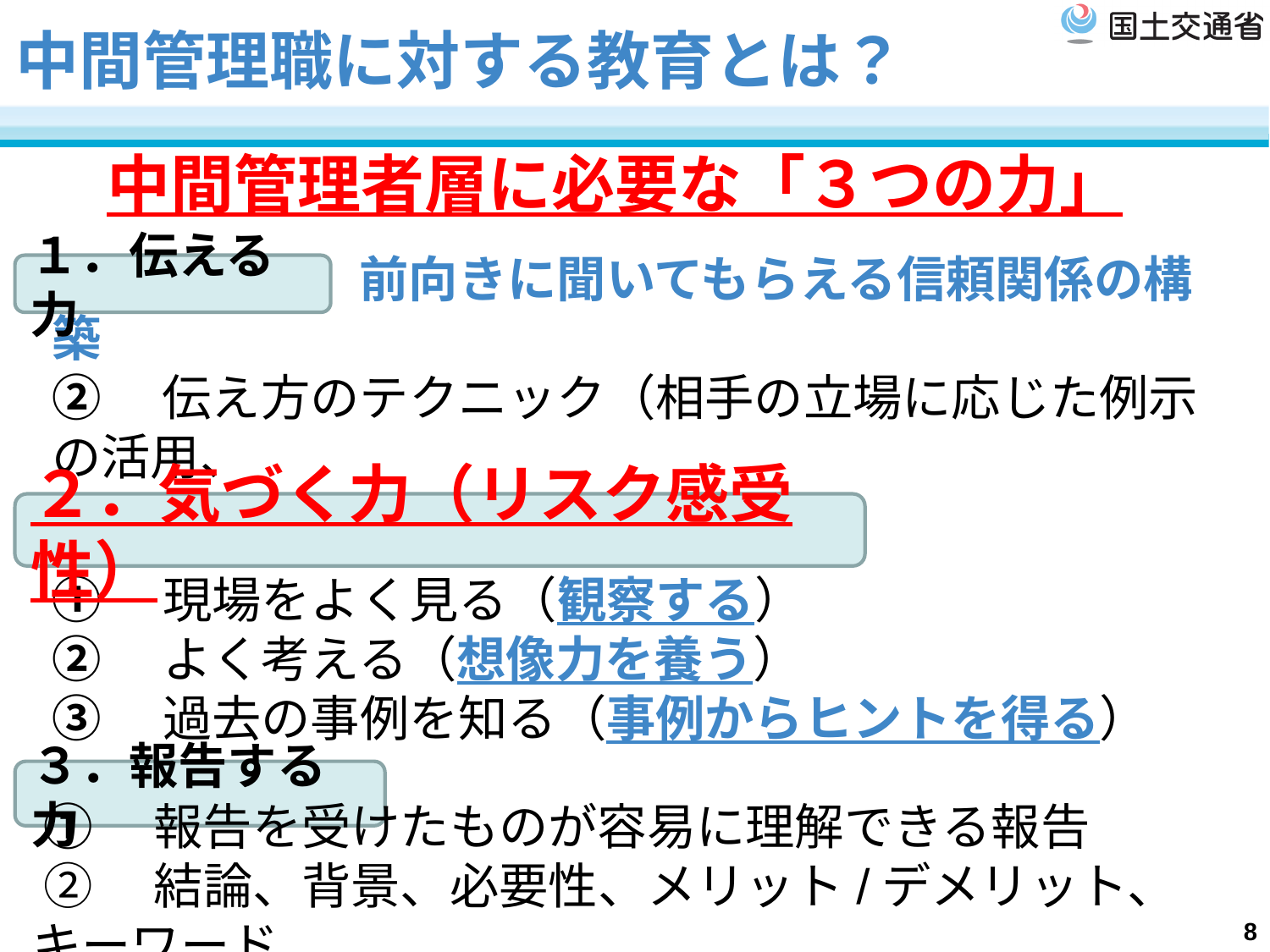

# 中間管理職に対する教育とは？
中間管理者層に必要な「３つの力」

１．伝える力
①　まずは、前向きに聞いてもらえる信頼関係の構築
②　伝え方のテクニック（相手の立場に応じた例示の活用、
　　　スピード、ボリューム）
２．気づく力（リスク感受性）
①　現場をよく見る（観察する）
②　よく考える（想像力を養う）
③　過去の事例を知る（事例からヒントを得る）
３．報告する力
 ①　報告を受けたものが容易に理解できる報告
 ②　結論、背景、必要性、メリット/デメリット、キーワード
8